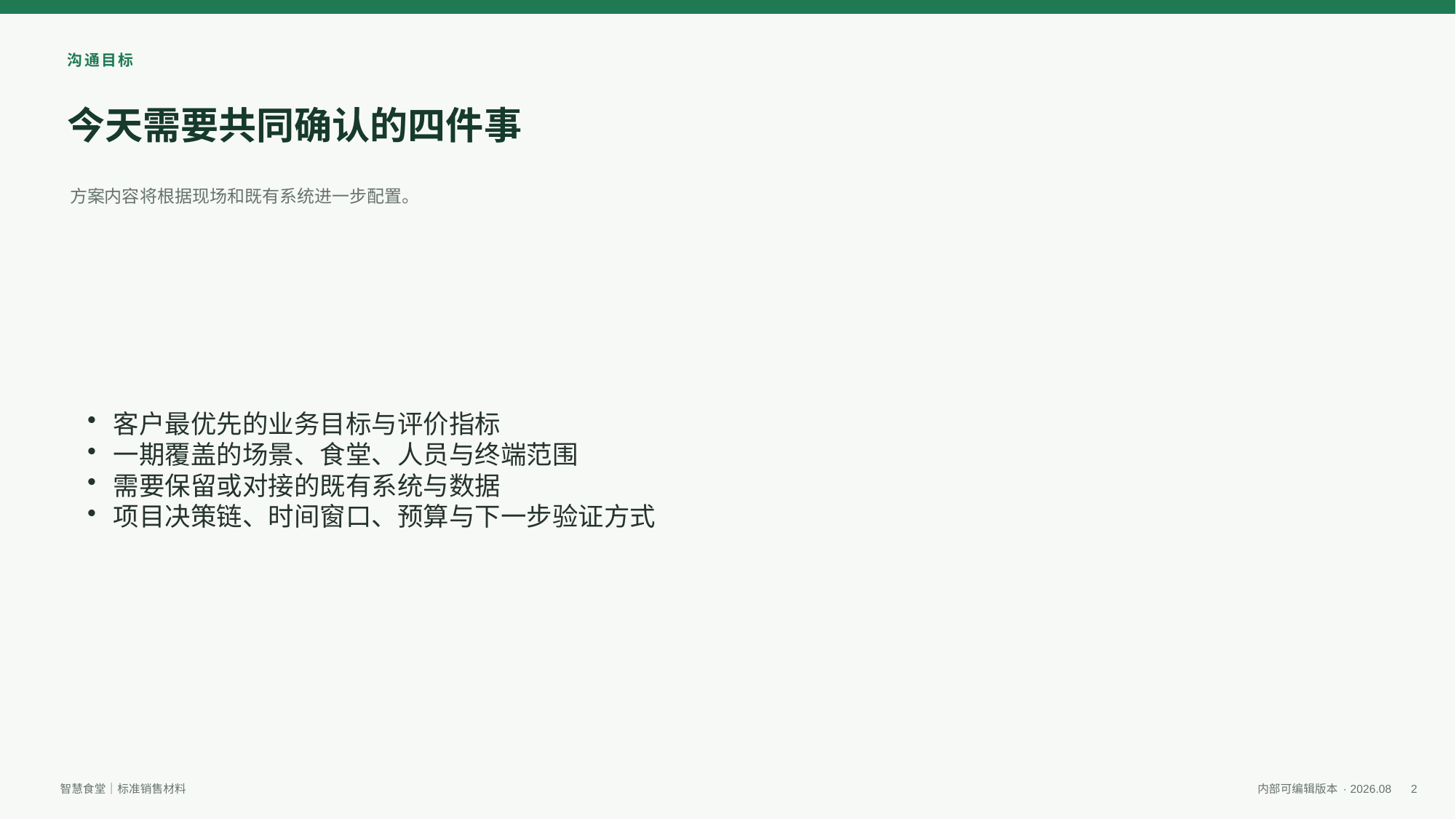

沟通目标
今天需要共同确认的四件事
方案内容将根据现场和既有系统进一步配置。
客户最优先的业务目标与评价指标
一期覆盖的场景、食堂、人员与终端范围
需要保留或对接的既有系统与数据
项目决策链、时间窗口、预算与下一步验证方式
2